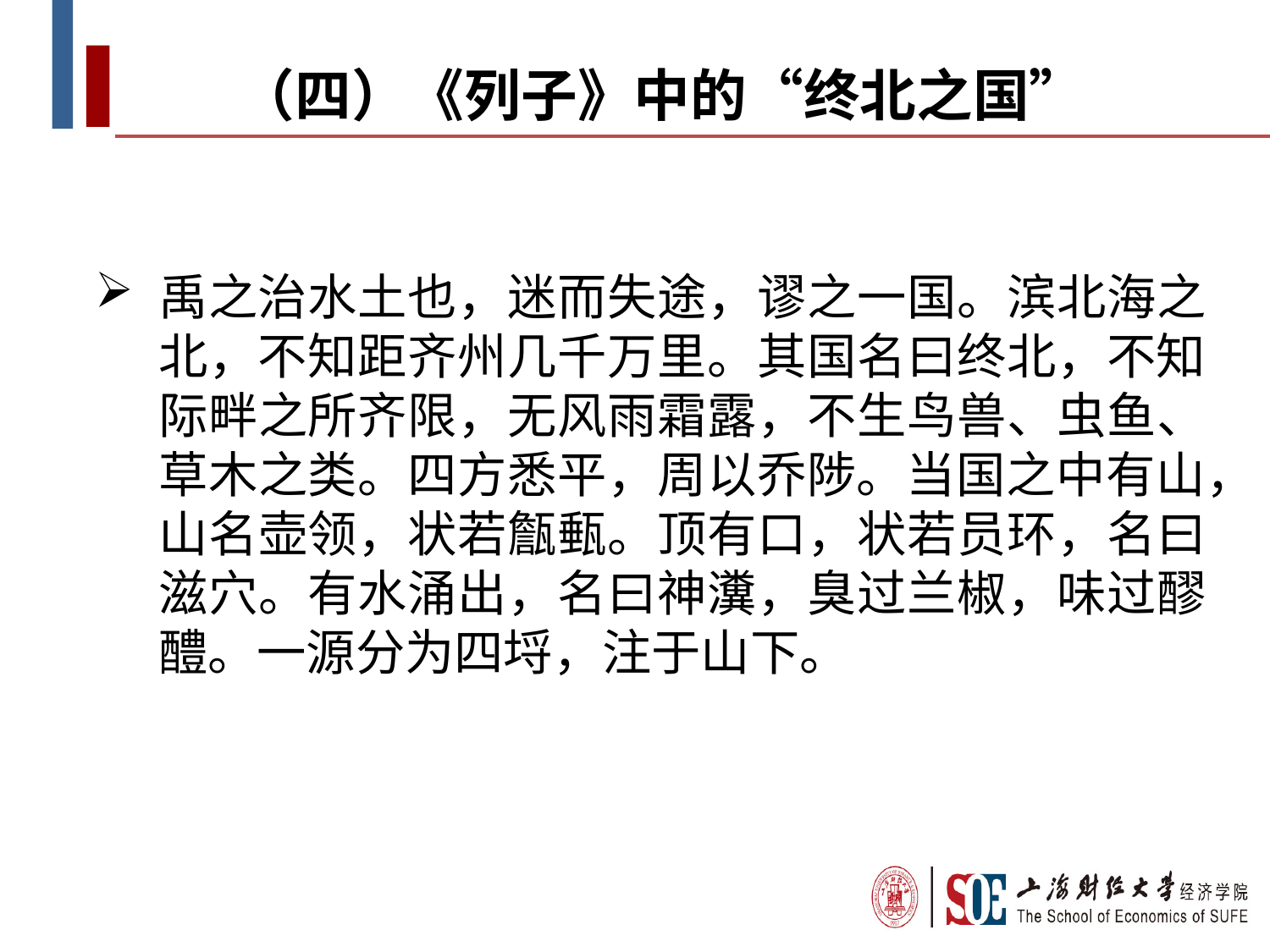

（四）《列子》中的“终北之国”
禹之治水土也，迷而失途，谬之一国。滨北海之北，不知距齐州几千万里。其国名曰终北，不知际畔之所齐限，无风雨霜露，不生鸟兽、虫鱼、草木之类。四方悉平，周以乔陟。当国之中有山，山名壶领，状若甔甀。顶有口，状若员环，名曰滋穴。有水涌出，名曰神瀵，臭过兰椒，味过醪醴。一源分为四埒，注于山下。